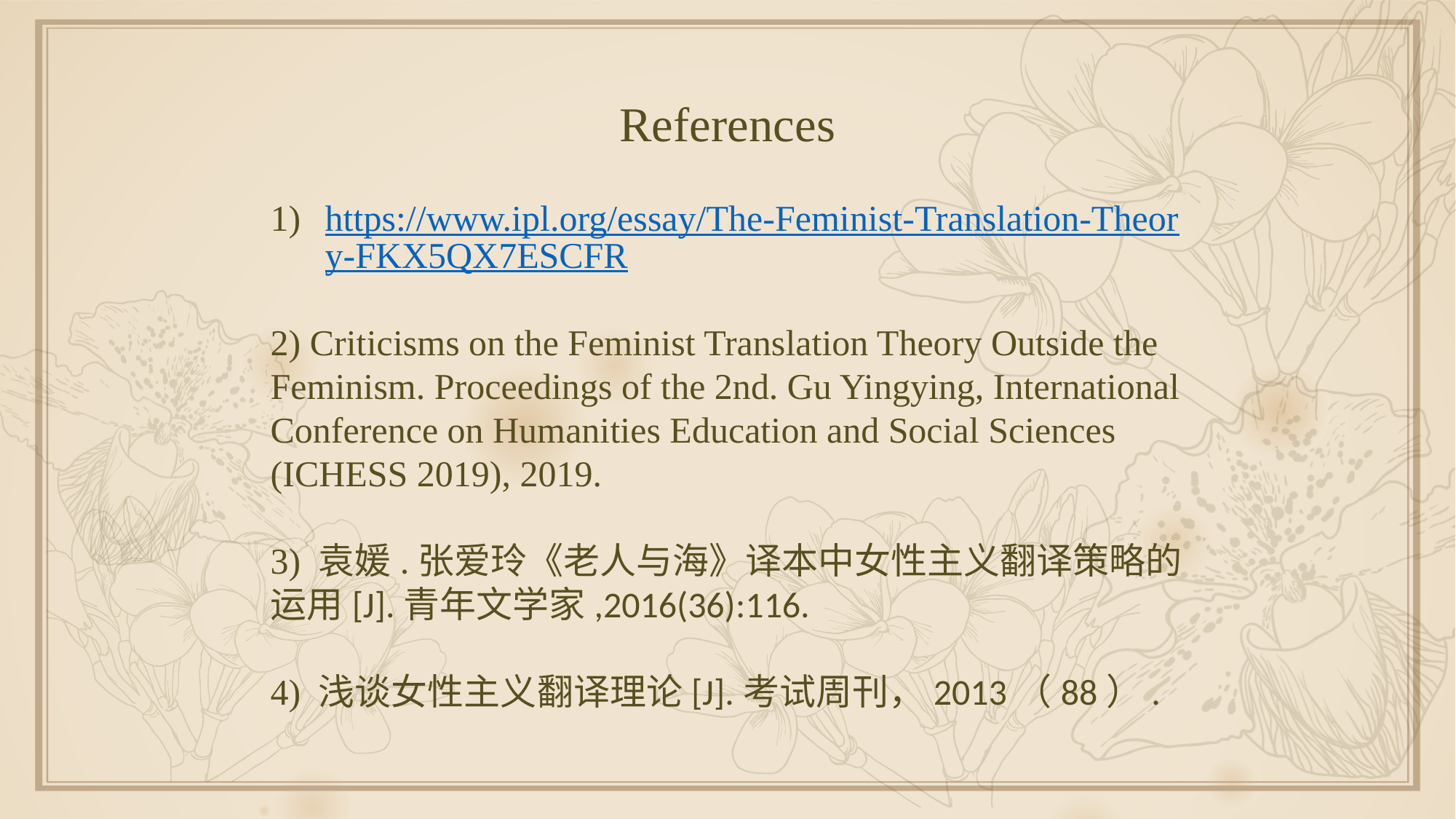

References

https://www.ipl.org/essay/The-Feminist-Translation-Theory-FKX5QX7ESCFR

2) Criticisms on the Feminist Translation Theory Outside the Feminism. Proceedings of the 2nd. Gu Yingying, International Conference on Humanities Education and Social Sciences (ICHESS 2019), 2019.

3) 袁媛.张爱玲《老人与海》译本中女性主义翻译策略的运用[J].青年文学家,2016(36):116.

4) 浅谈女性主义翻译理论[J].考试周刊，2013（88）.